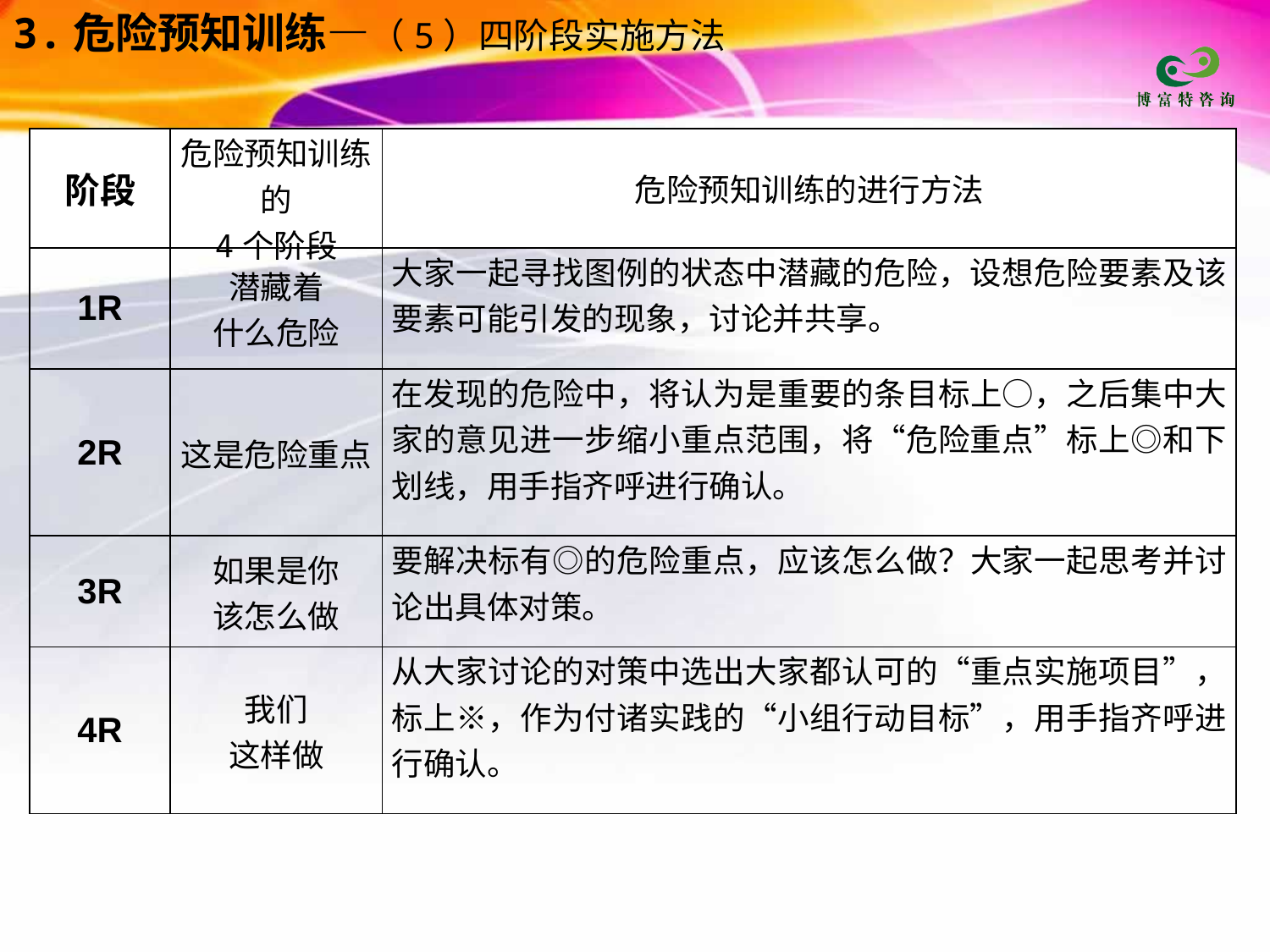

3.危险预知训练—（5）四阶段实施方法
| 阶段 | 危险预知训练的 4个阶段 | 危险预知训练的进行方法 |
| --- | --- | --- |
| 1R | 潜藏着 什么危险 | 大家一起寻找图例的状态中潜藏的危险，设想危险要素及该要素可能引发的现象，讨论并共享。 |
| 2R | 这是危险重点 | 在发现的危险中，将认为是重要的条目标上○，之后集中大家的意见进一步缩小重点范围，将“危险重点”标上◎和下划线，用手指齐呼进行确认。 |
| 3R | 如果是你 该怎么做 | 要解决标有◎的危险重点，应该怎么做？大家一起思考并讨论出具体对策。 |
| 4R | 我们 这样做 | 从大家讨论的对策中选出大家都认可的“重点实施项目”，标上※，作为付诸实践的“小组行动目标”，用手指齐呼进行确认。 |